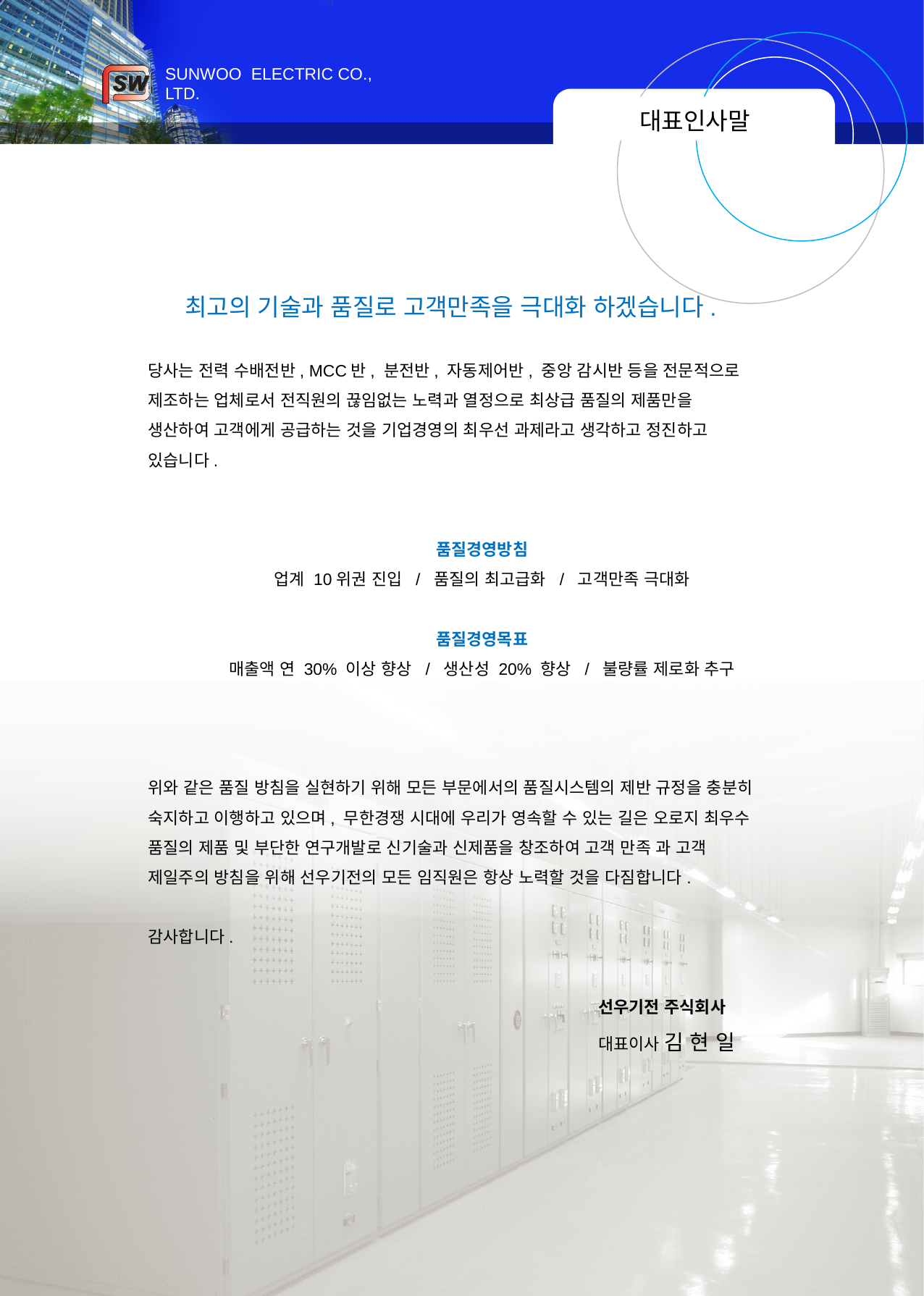

# 대표인사말

    최고의 기술과 품질로 고객만족을 극대화 하겠습니다.

당사는 전력 수배전반, MCC반, 분전반, 자동제어반, 중앙 감시반 등을 전문적으로
제조하는 업체로서 전직원의 끊임없는 노력과 열정으로 최상급 품질의 제품만을
생산하여 고객에게 공급하는 것을 기업경영의 최우선 과제라고 생각하고 정진하고
있습니다.

품질경영방침
업계 10위권 진입  /  품질의 최고급화  /  고객만족 극대화

품질경영목표
매출액 연 30% 이상 향상  /  생산성 20% 향상  /  불량률 제로화 추구

위와 같은 품질 방침을 실현하기 위해 모든 부문에서의 품질시스템의 제반 규정을 충분히
숙지하고 이행하고 있으며, 무한경쟁 시대에 우리가 영속할 수 있는 길은 오로지 최우수
품질의 제품 및 부단한 연구개발로 신기술과 신제품을 창조하여 고객 만족 과 고객
제일주의 방침을 위해 선우기전의 모든 임직원은 항상 노력할 것을 다짐합니다.

감사합니다.
선우기전 주식회사
대표이사 김 현 일